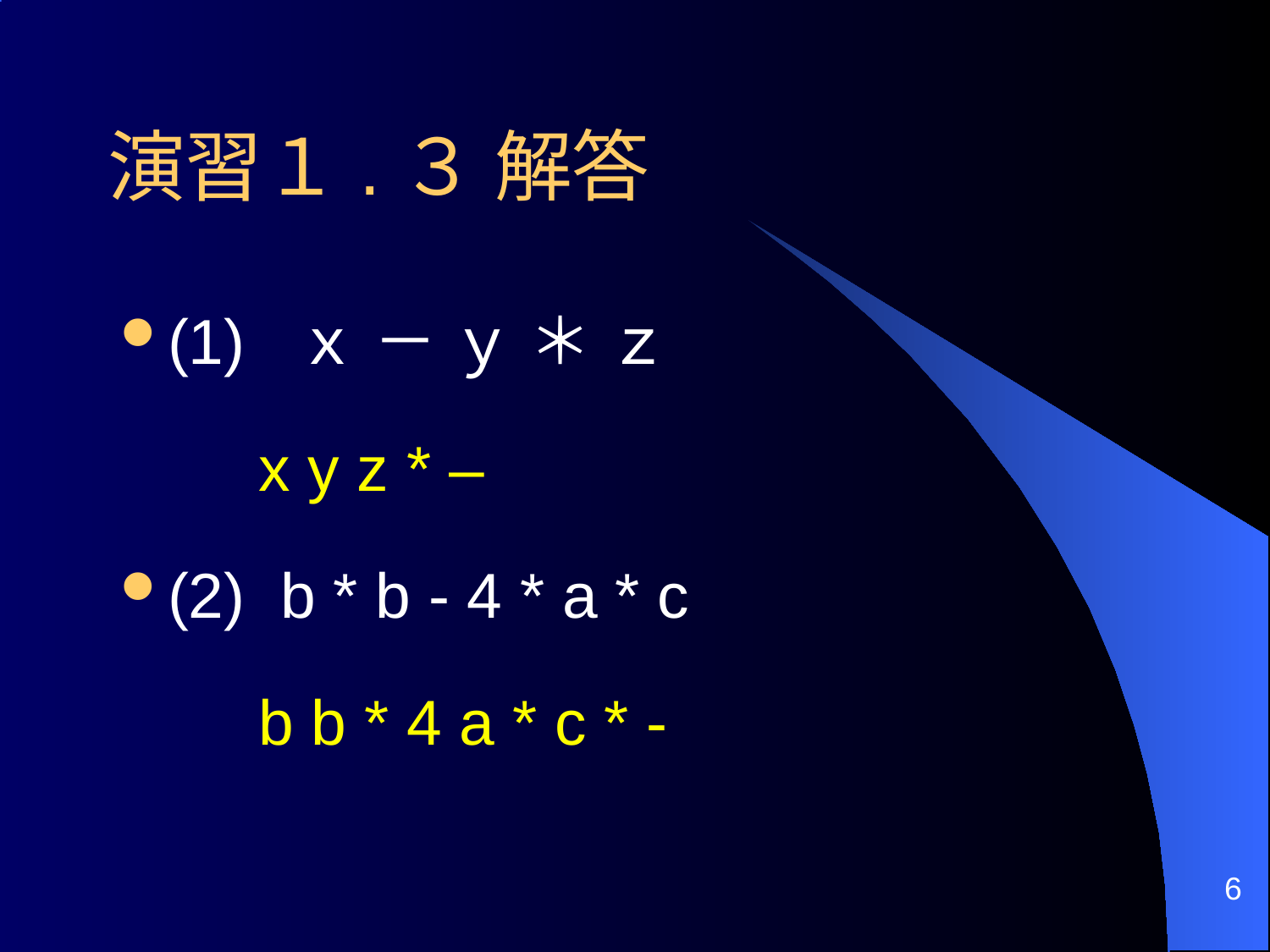

# 演習１.３ 解答
(1)  ｘ － ｙ ＊ ｚ
	  x y z * –
(2)  b * b - 4 * a * c
	  b b * 4 a * c * -
6